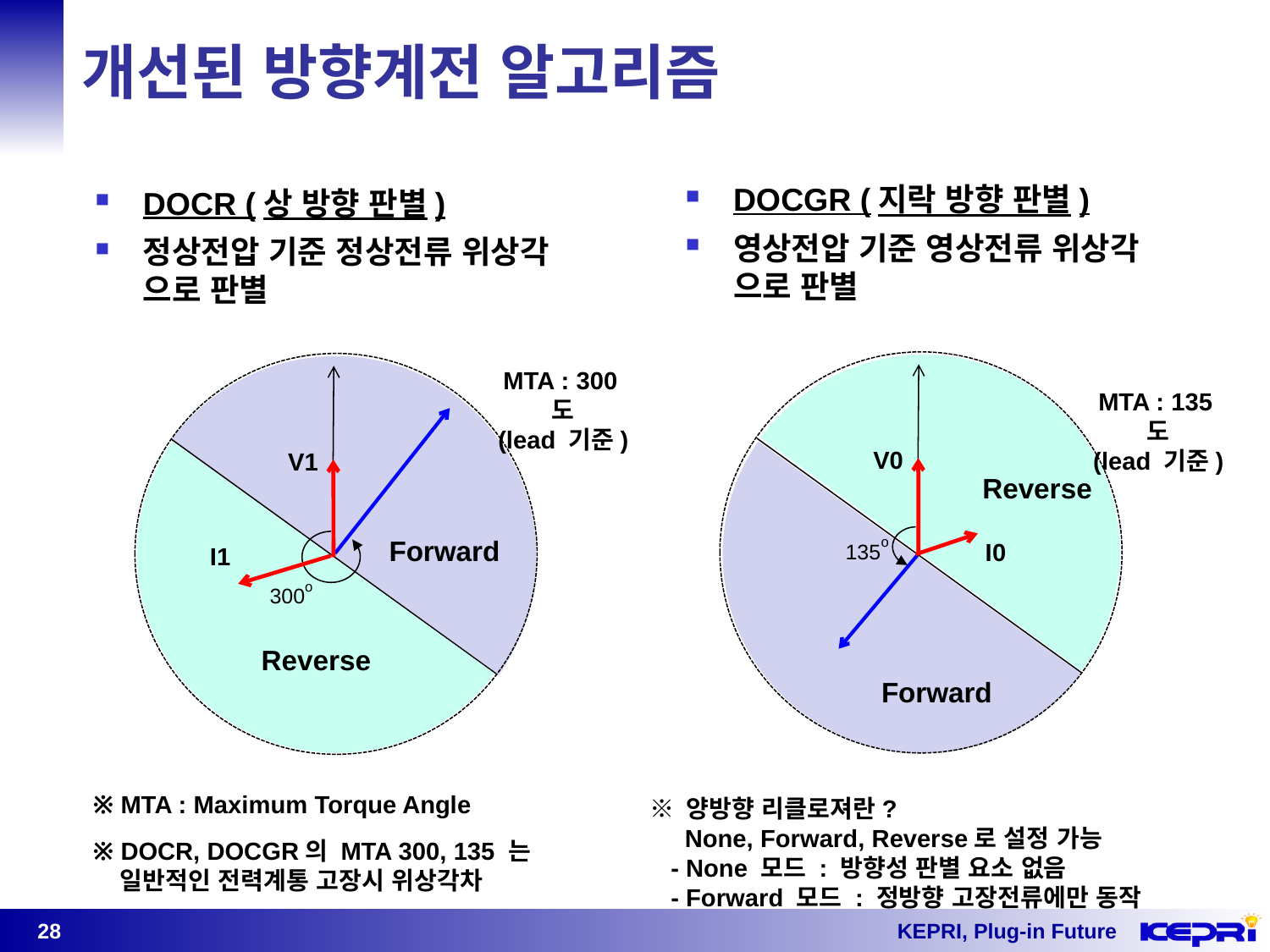

개선된 방향계전 알고리즘
DOCGR (지락 방향 판별)
영상전압 기준 영상전류 위상각      으로 판별
DOCR (상 방향 판별)
정상전압 기준 정상전류 위상각 으로 판별

MTA : 300도
(lead 기준)
MTA : 135도
(lead 기준)
V0
V1
Reverse
Forward
o

I0

135
I1
o
300
Reverse
Forward
※ MTA : Maximum Torque Angle

※ DOCR, DOCGR의 MTA 300, 135 는
   일반적인 전력계통 고장시 위상각차
※ 양방향 리클로져란?
     None, Forward, Reverse로 설정 가능
   - None 모드 : 방향성 판별 요소 없음
   - Forward 모드 : 정방향 고장전류에만 동작